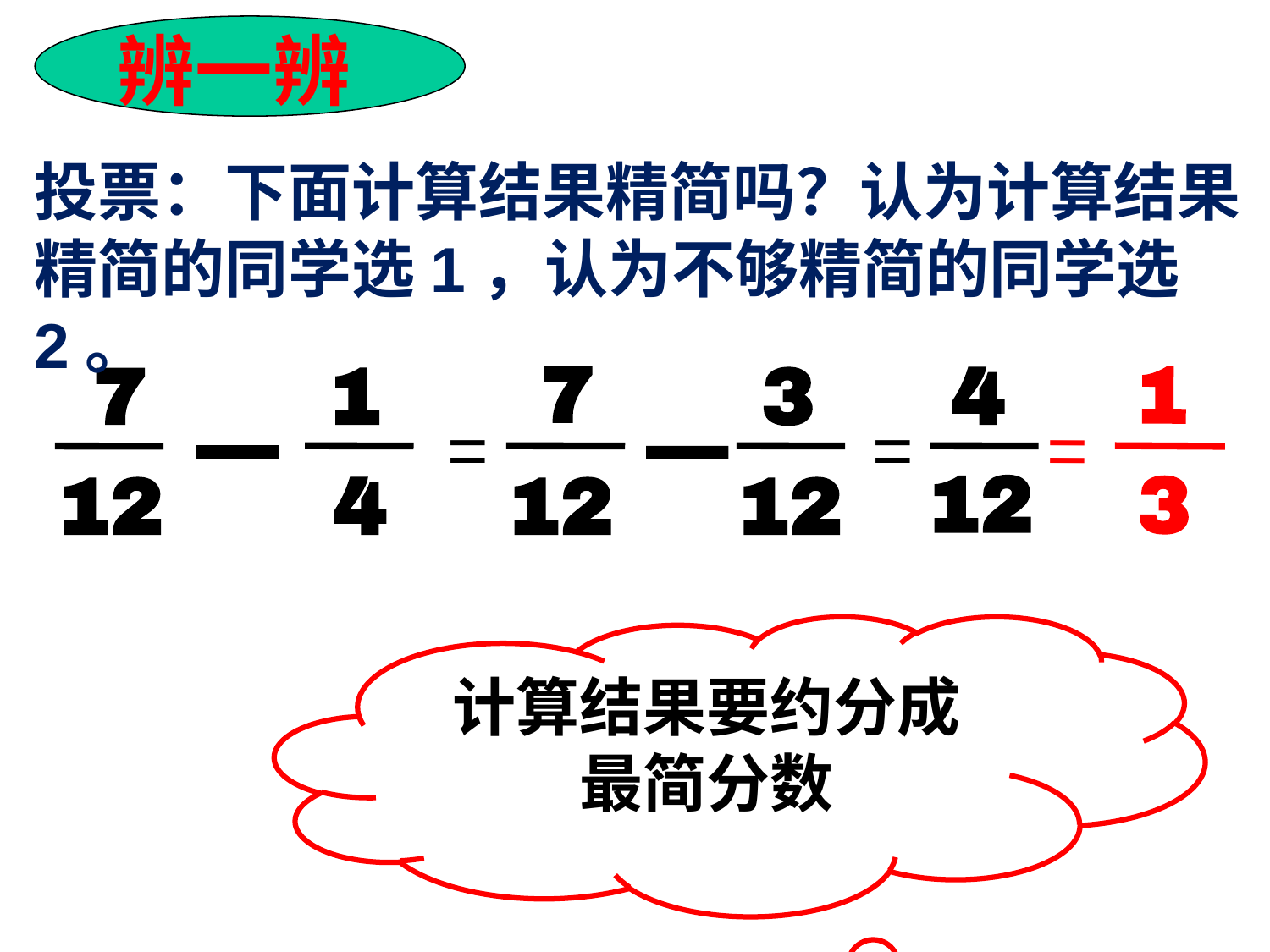

辨一辨
投票：下面计算结果精简吗？认为计算结果精简的同学选1，认为不够精简的同学选2。

 7
1
 7
 1
3
4

—
—
=
=
=

12

3
12
 4
12
12
计算结果要约分成
最简分数